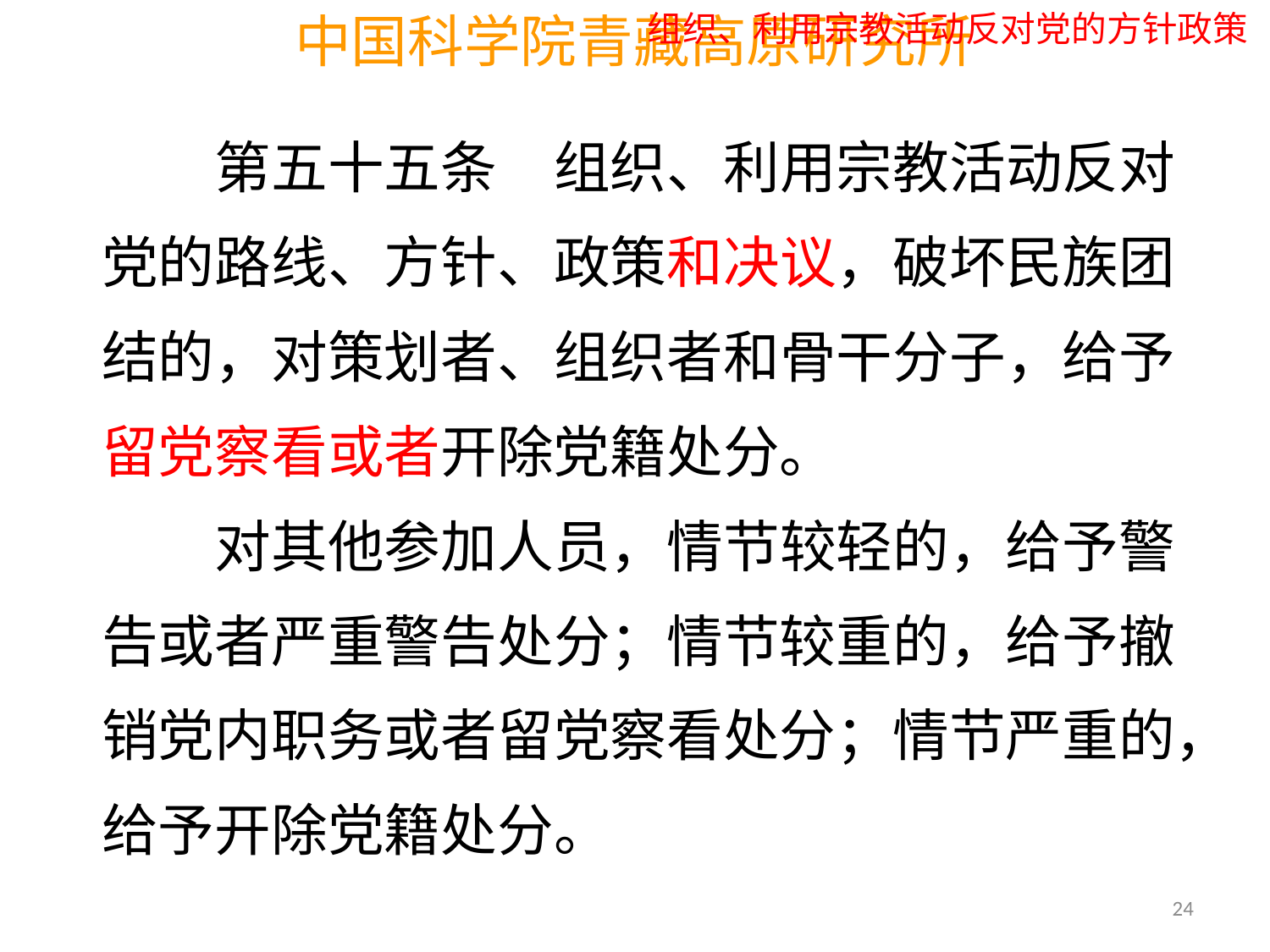

组织、利用宗教活动反对党的方针政策
　　第五十五条　组织、利用宗教活动反对党的路线、方针、政策和决议，破坏民族团结的，对策划者、组织者和骨干分子，给予留党察看或者开除党籍处分。
　　对其他参加人员，情节较轻的，给予警告或者严重警告处分；情节较重的，给予撤销党内职务或者留党察看处分；情节严重的，给予开除党籍处分。
24